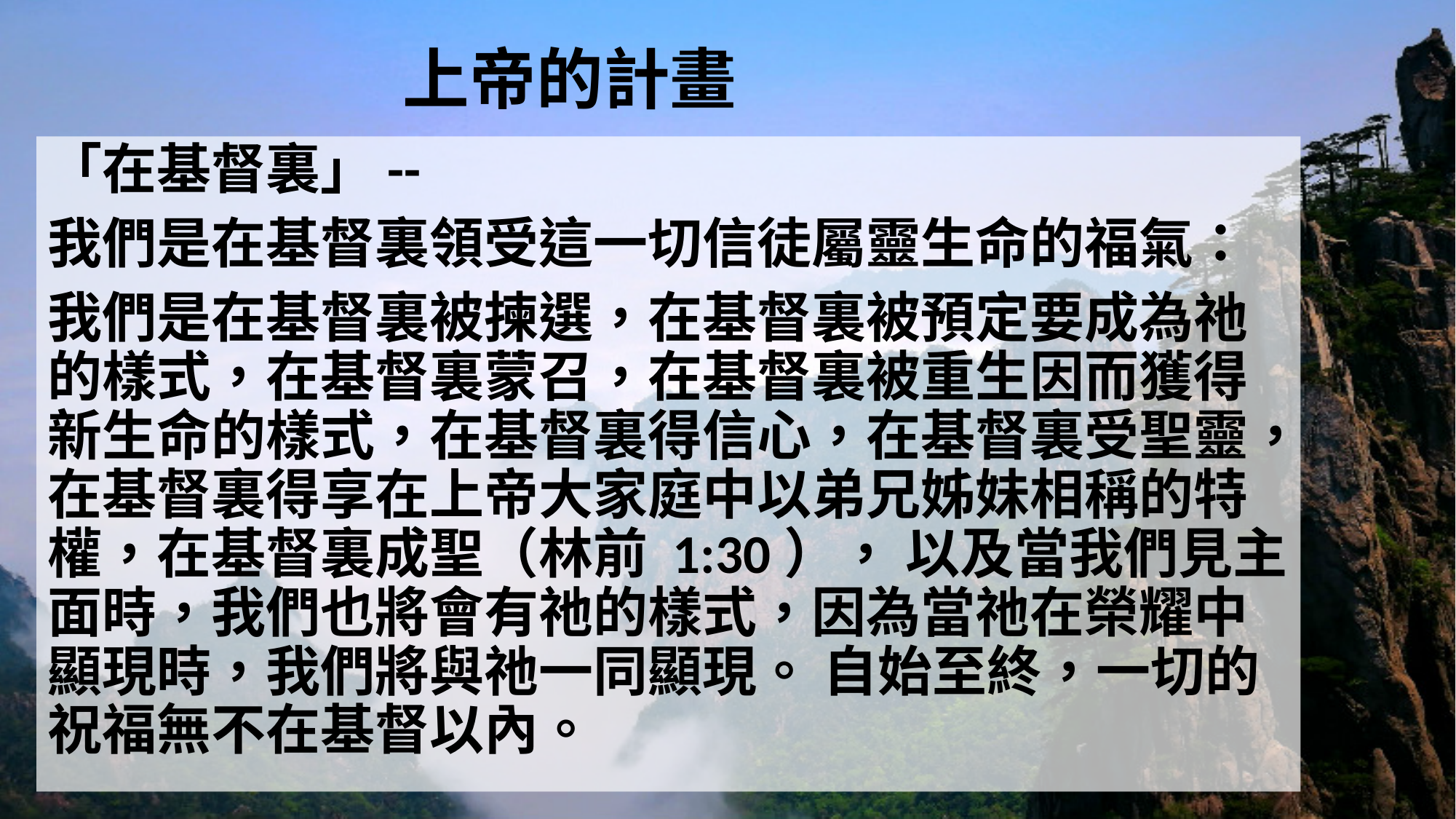

# 上帝的計畫
「在基督裏」--
我們是在基督裏領受這一切信徒屬靈生命的福氣：
我們是在基督裏被揀選，在基督裏被預定要成為祂的樣式，在基督裏蒙召，在基督裏被重生因而獲得新生命的樣式，在基督裏得信心，在基督裏受聖靈，在基督裏得享在上帝大家庭中以弟兄姊妹相稱的特權，在基督裏成聖（林前 1:30）， 以及當我們見主面時，我們也將會有祂的樣式，因為當祂在榮耀中顯現時，我們將與祂一同顯現。 自始至終，一切的祝福無不在基督以內。